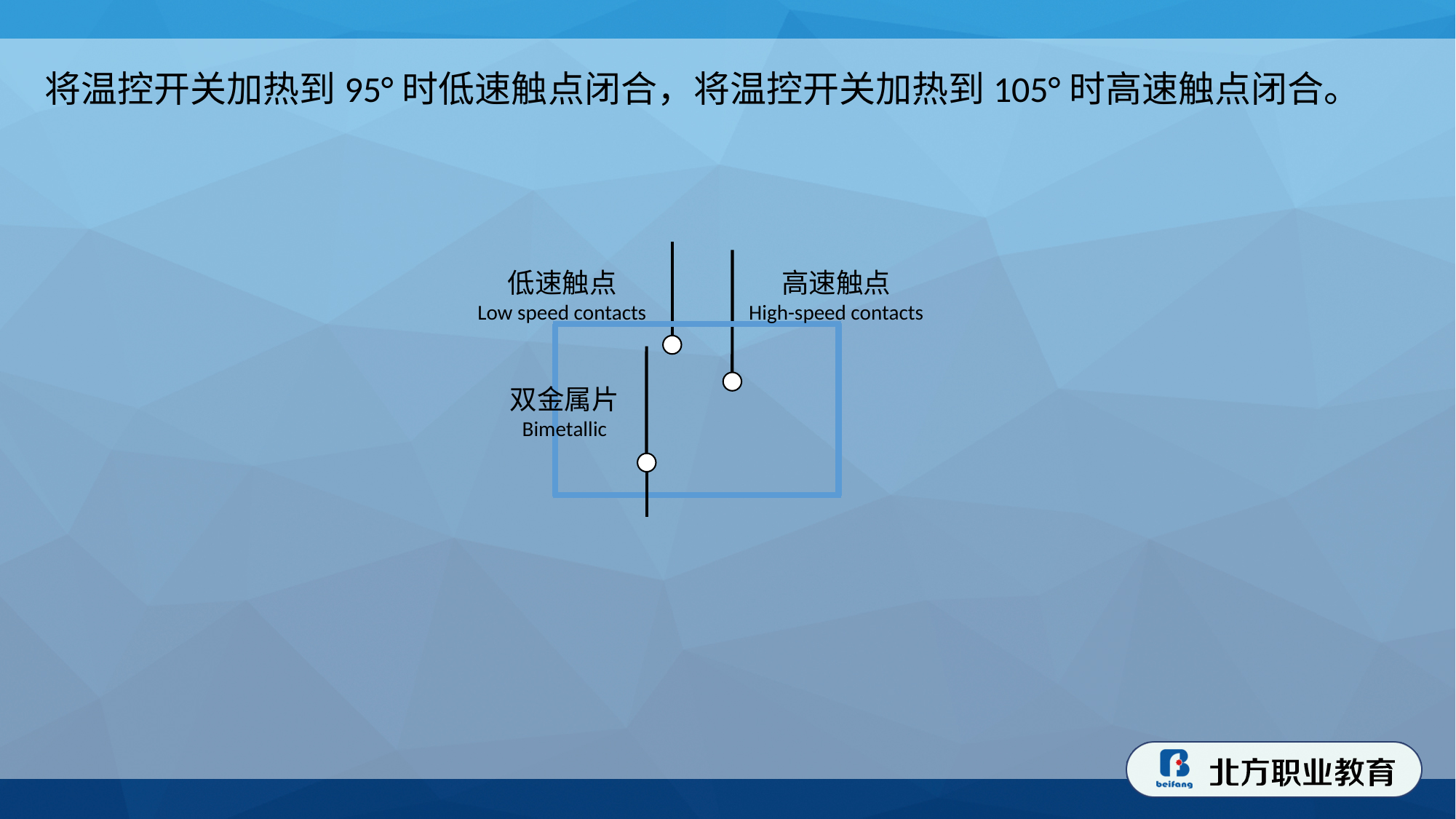

将温控开关加热到95°时低速触点闭合，将温控开关加热到105°时高速触点闭合。

低速触点
Low speed contacts
高速触点
High-speed contacts

双金属片
Bimetallic